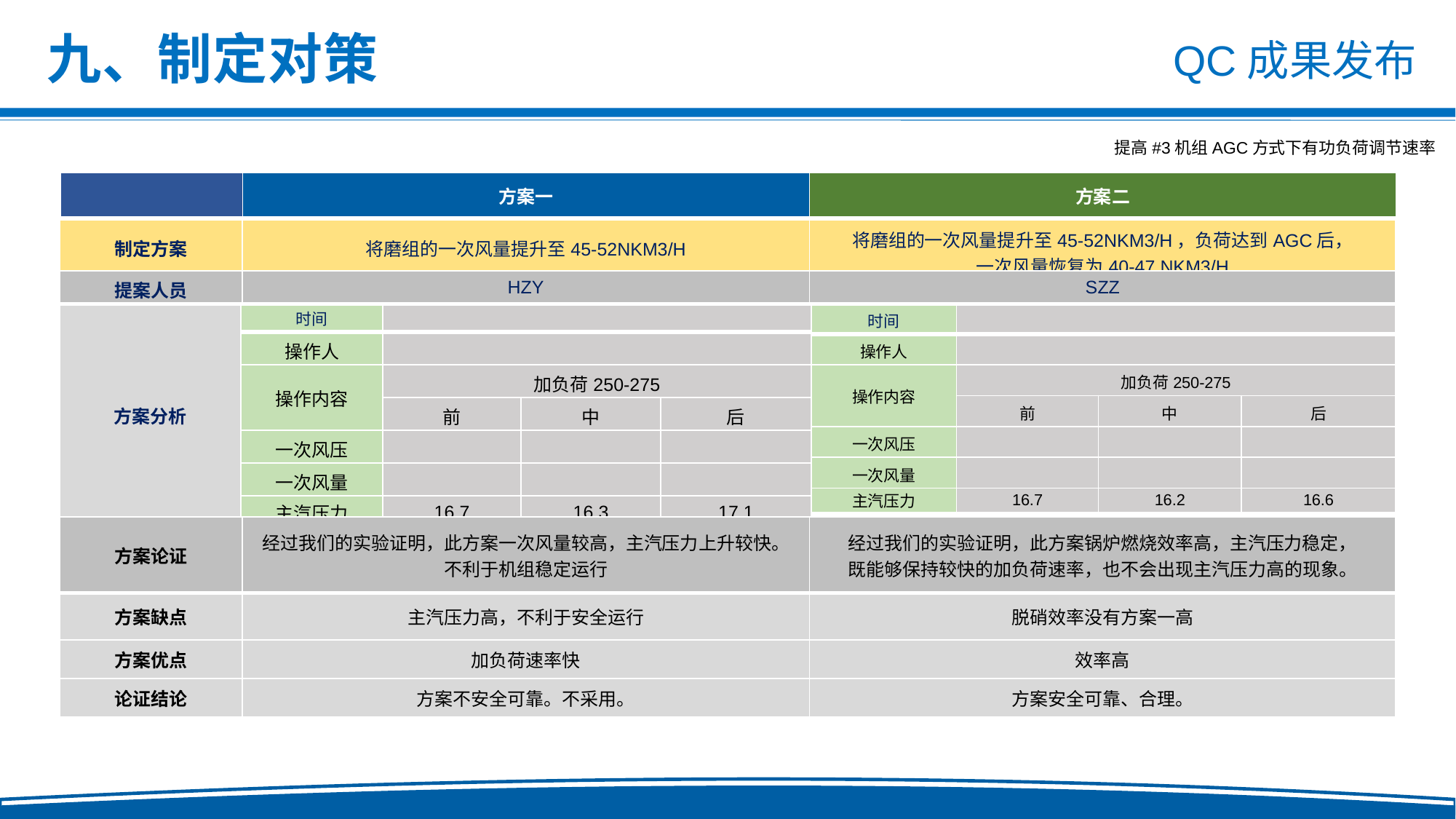

九、制定对策
|  | 方案一 | 方案二 |
| --- | --- | --- |
| 制定方案 | 将磨组的一次风量提升至45-52NKM3/H | 将磨组的一次风量提升至45-52NKM3/H，负荷达到AGC后， 一次风量恢复为40-47 NKM3/H |
| --- | --- | --- |
| 提案人员 | HZY | SZZ |
| --- | --- | --- |
| 方案分析 | 时间 |  |  |  |
| --- | --- | --- | --- | --- |
|  | 操作人 |  |  |  |
|  | 操作内容 | 加负荷250-275 |  |  |
|  |  | 前 | 中 | 后 |
|  | 一次风压 |  |  |  |
|  | 一次风量 |  |  |  |
|  | 主汽压力 | 16.7 | 16.3 | 17.1 |
| 时间 |  |  |  |
| --- | --- | --- | --- |
| 操作人 |  |  |  |
| 操作内容 | 加负荷250-275 |  |  |
|  | 前 | 中 | 后 |
| 一次风压 |  |  |  |
| 一次风量 |  |  |  |
| 主汽压力 | 16.7 | 16.2 | 16.6 |
| 方案论证 | 经过我们的实验证明，此方案一次风量较高，主汽压力上升较快。 不利于机组稳定运行 | 经过我们的实验证明，此方案锅炉燃烧效率高，主汽压力稳定， 既能够保持较快的加负荷速率，也不会出现主汽压力高的现象。 |
| --- | --- | --- |
| 方案缺点 | 主汽压力高，不利于安全运行 | 脱硝效率没有方案一高 |
| 方案优点 | 加负荷速率快 | 效率高 |
| 论证结论 | 方案不安全可靠。不采用。 | 方案安全可靠、合理。 |
.